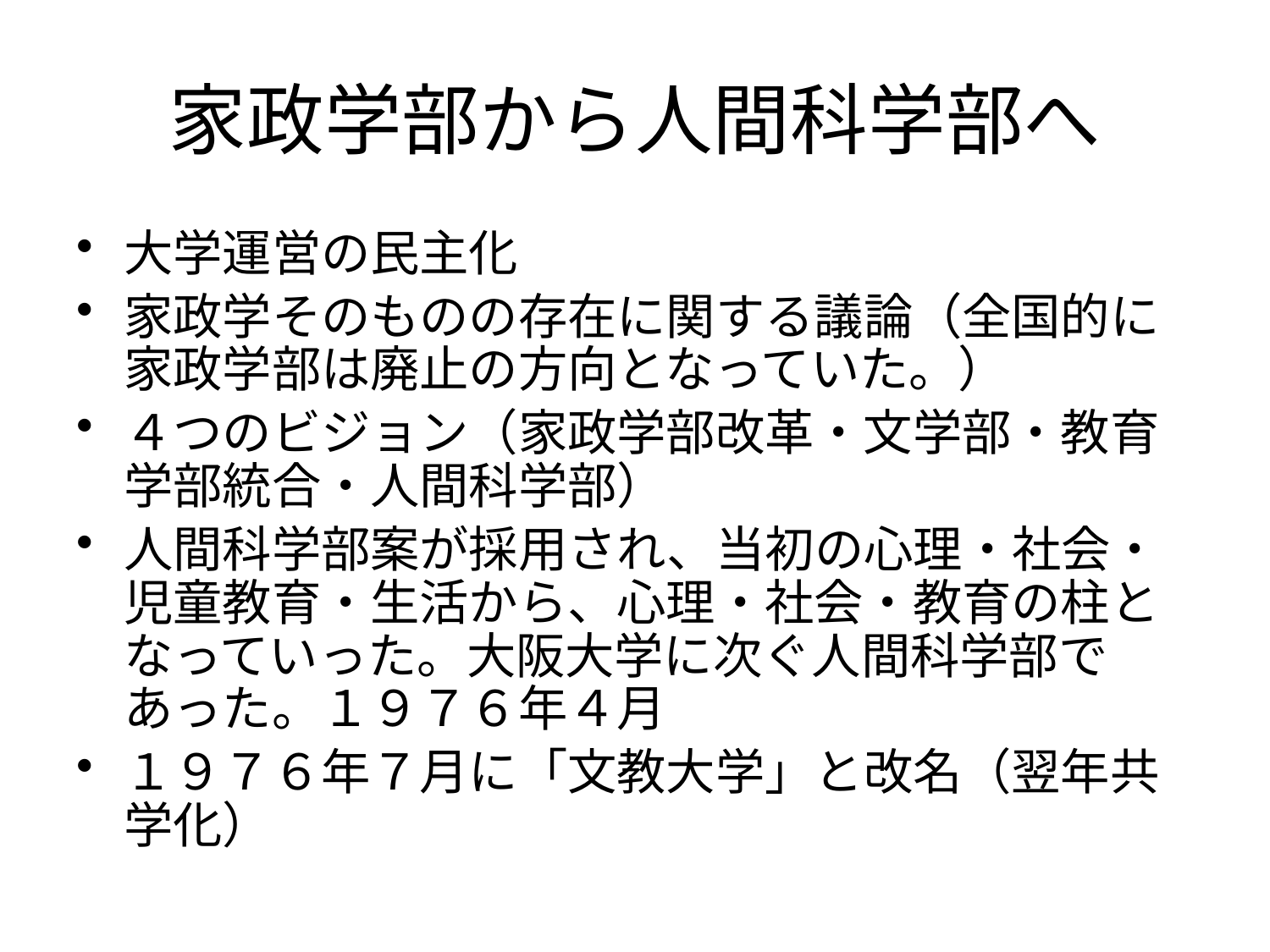

# 家政学部から人間科学部へ
大学運営の民主化
家政学そのものの存在に関する議論（全国的に家政学部は廃止の方向となっていた。）
４つのビジョン（家政学部改革・文学部・教育学部統合・人間科学部）
人間科学部案が採用され、当初の心理・社会・児童教育・生活から、心理・社会・教育の柱となっていった。大阪大学に次ぐ人間科学部であった。１９７６年４月
１９７６年７月に「文教大学」と改名（翌年共学化）